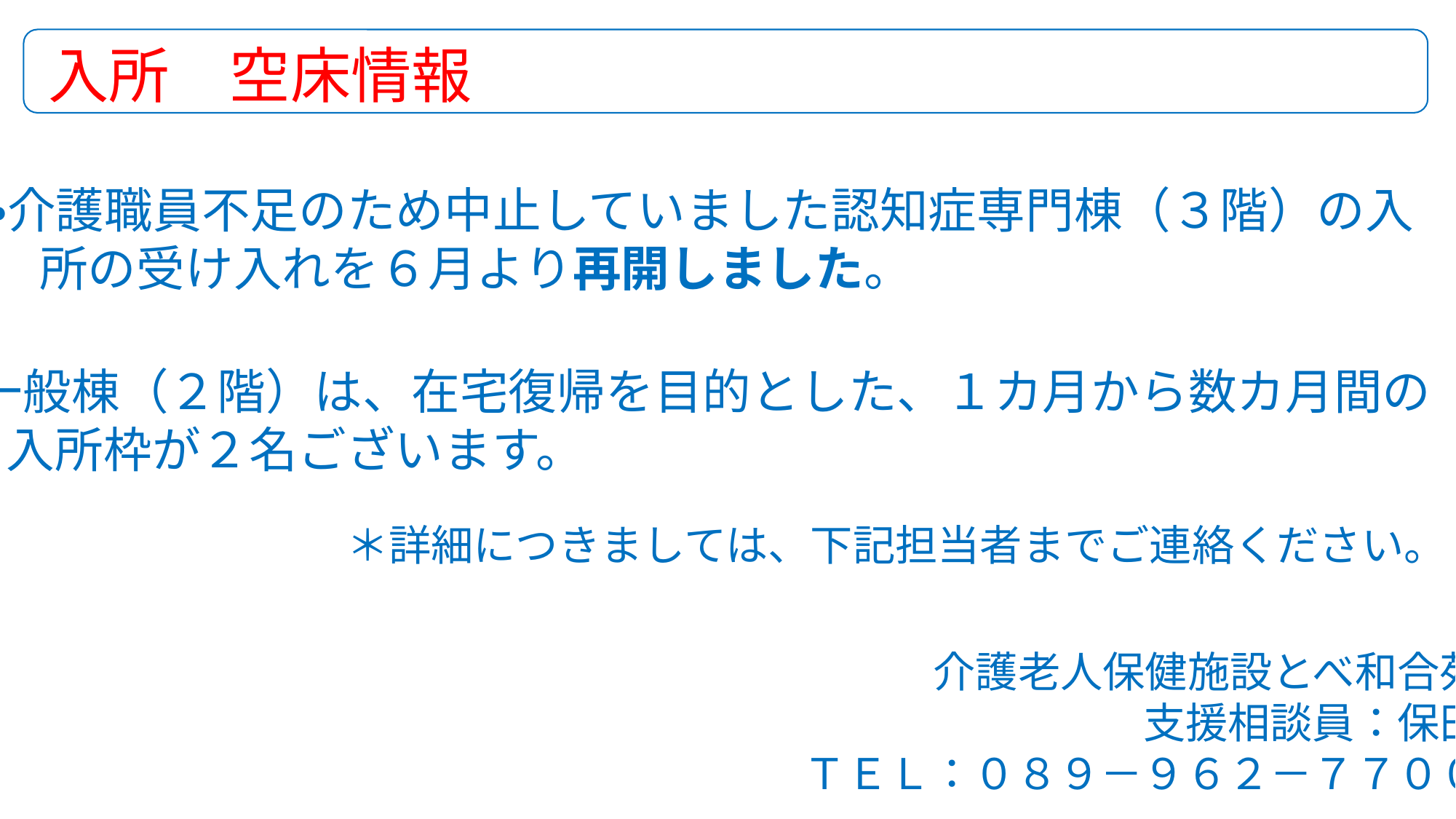

入所　空床情報
・介護職員不足のため中止していました認知症専門棟（３階）の入
　所の受け入れを６月より再開しました。
・一般棟（２階）は、在宅復帰を目的とした、１カ月から数カ月間の
　入所枠が２名ございます。
＊詳細につきましては、下記担当者までご連絡ください。
介護老人保健施設とべ和合苑
支援相談員：保田
ＴＥＬ：０８９－９６２－７７００